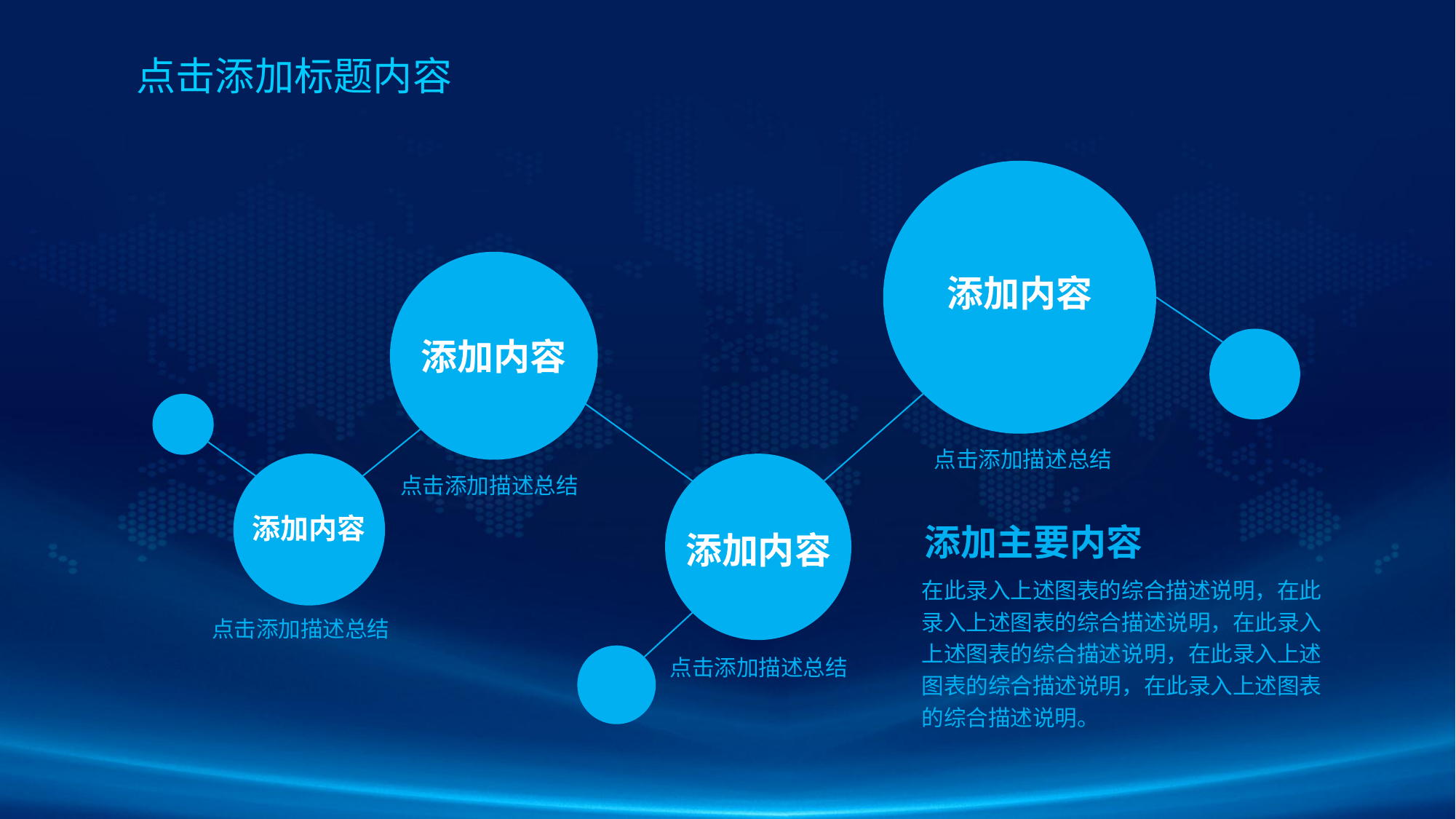

点击添加标题内容

添加内容

添加内容

点击添加描述总结

添加内容

添加内容
点击添加描述总结
添加主要内容
在此录入上述图表的综合描述说明，在此录入上述图表的综合描述说明，在此录入上述图表的综合描述说明，在此录入上述图表的综合描述说明，在此录入上述图表的综合描述说明。
点击添加描述总结

点击添加描述总结